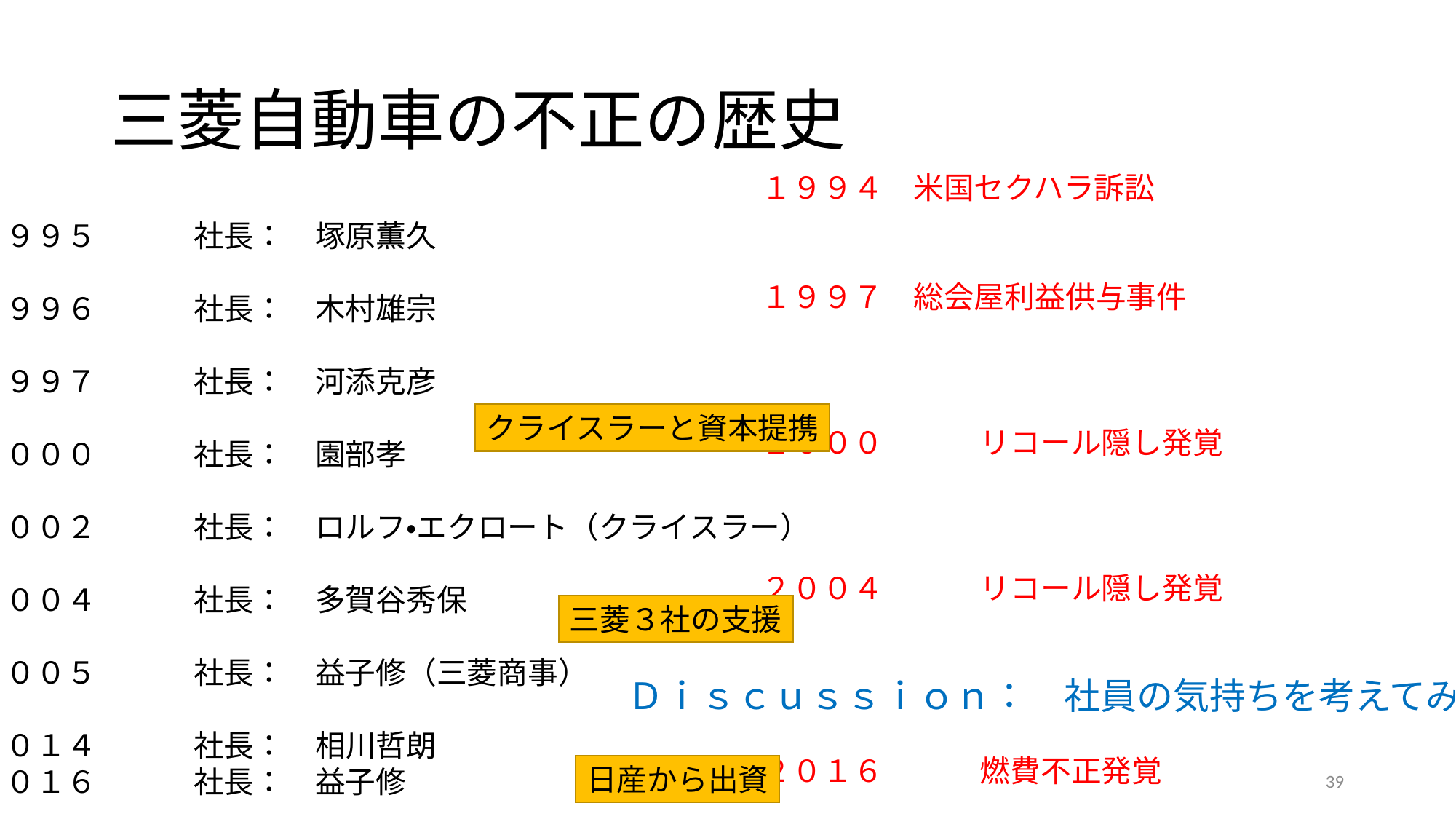

# 三菱自動車の不正の歴史
１９９４　米国セクハラ訴訟

１９９７　総会屋利益供与事件

２０００	リコール隠し発覚

２００４	リコール隠し発覚

２０１６	燃費不正発覚
１９９５	社長：　塚原薫久

１９９６	社長：　木村雄宗

１９９７	社長：　河添克彦

２０００	社長：　園部孝

２００２	社長：　ロルフ・エクロート（クライスラー）

２００４	社長：　多賀谷秀保

２００５	社長：　益子修（三菱商事）

２０１４	社長：　相川哲朗
２０１６	社長：　益子修
クライスラーと資本提携
三菱３社の支援
Ｄｉｓｃｕｓｓｉｏｎ：　社員の気持ちを考えてみよう
日産から出資
39